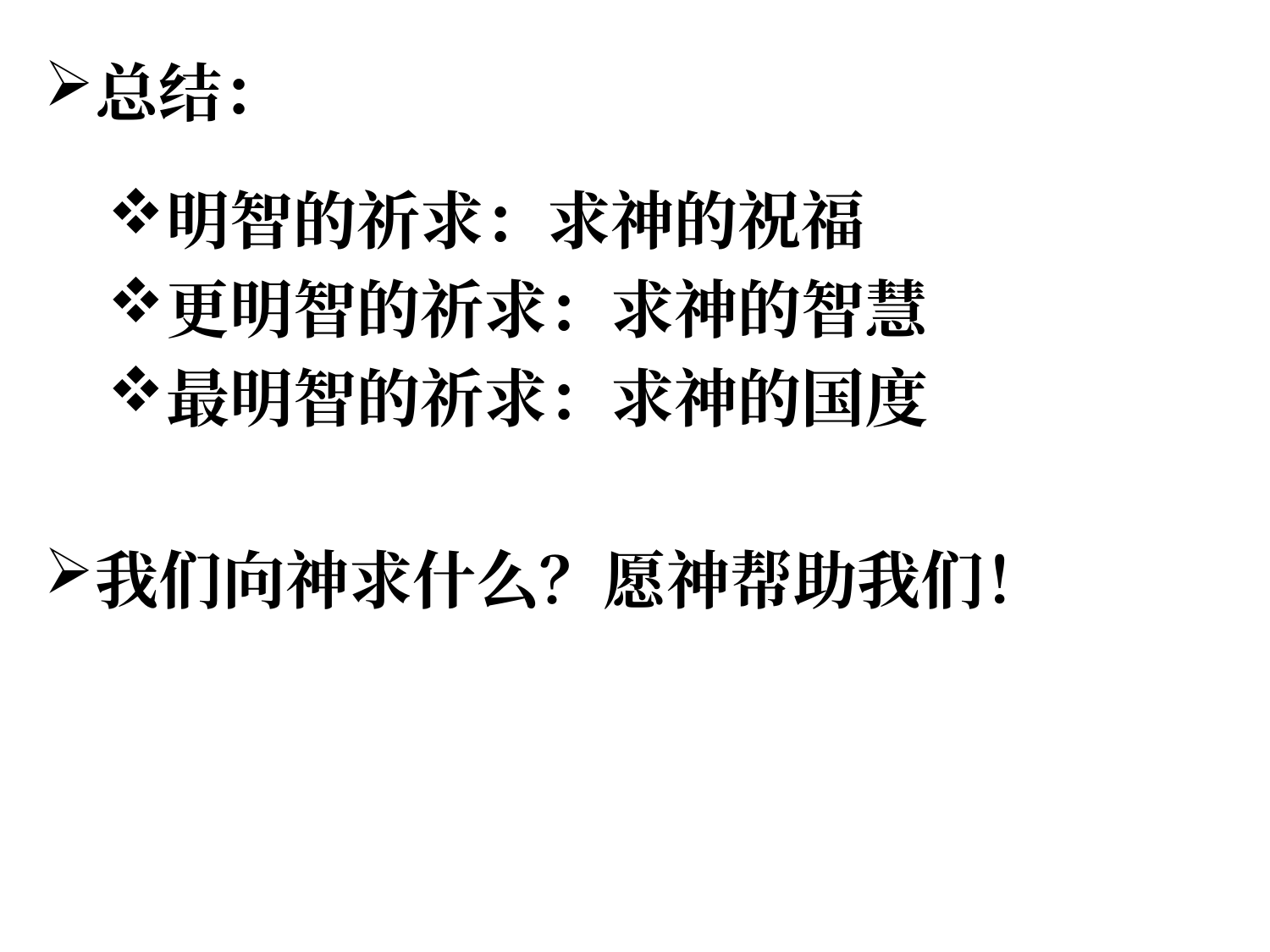

总结：

明智的祈求：求神的祝福
更明智的祈求：求神的智慧
最明智的祈求：求神的国度

我们向神求什么？愿神帮助我们！